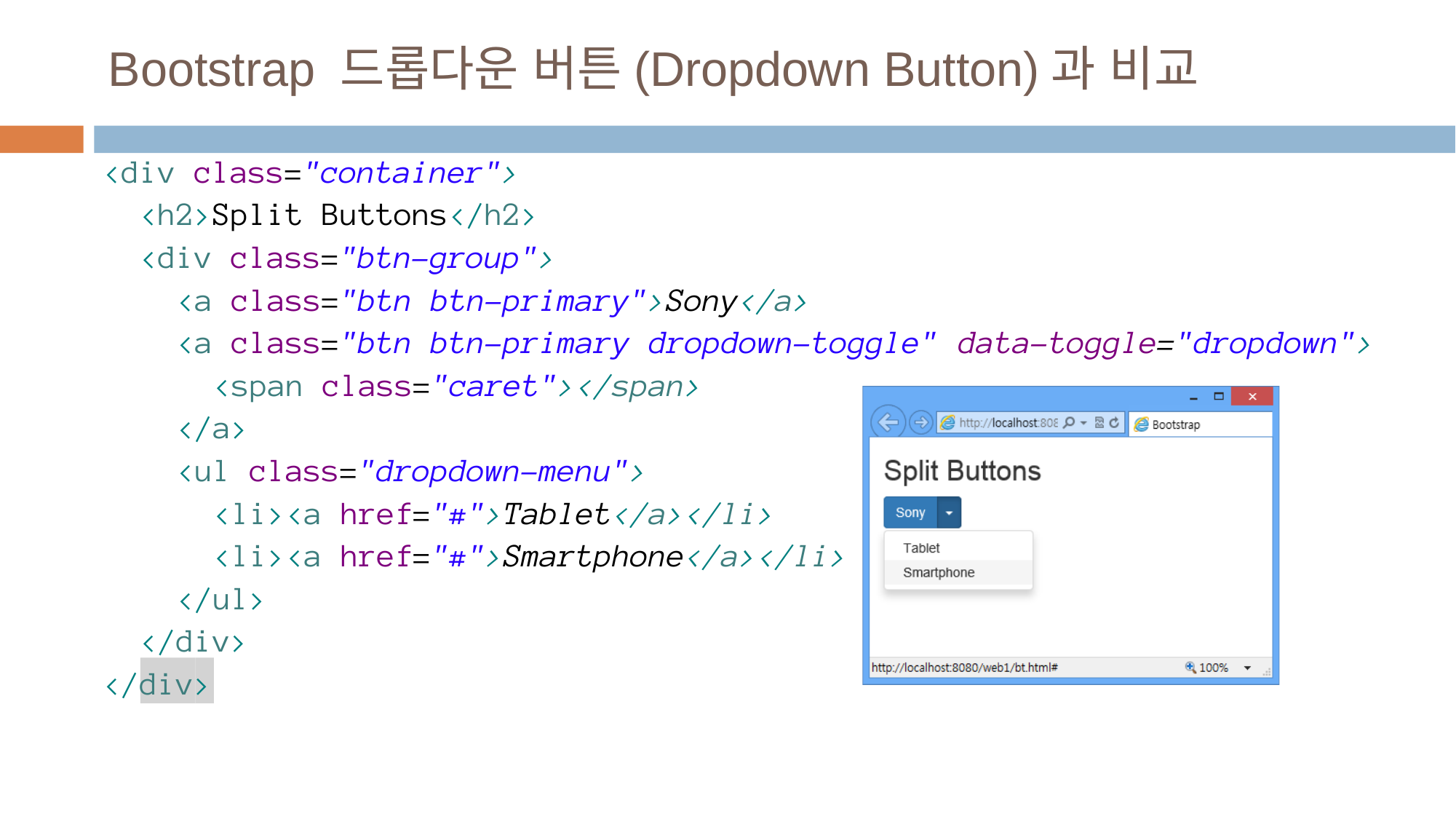

# Bootstrap 드롭다운 버튼(Dropdown Button)과 비교
<div class="container">
<h2>Split Buttons</h2>
<div class="btn-group">
<a class="btn btn-primary">Sony</a>
<a class="btn btn-primary dropdown-toggle" data-toggle="dropdown">
<span class="caret"></span>
</a>
<ul class="dropdown-menu">
<li><a href="#">Tablet</a></li>
<li><a href="#">Smartphone</a></li>
</ul>
</div>
</div>